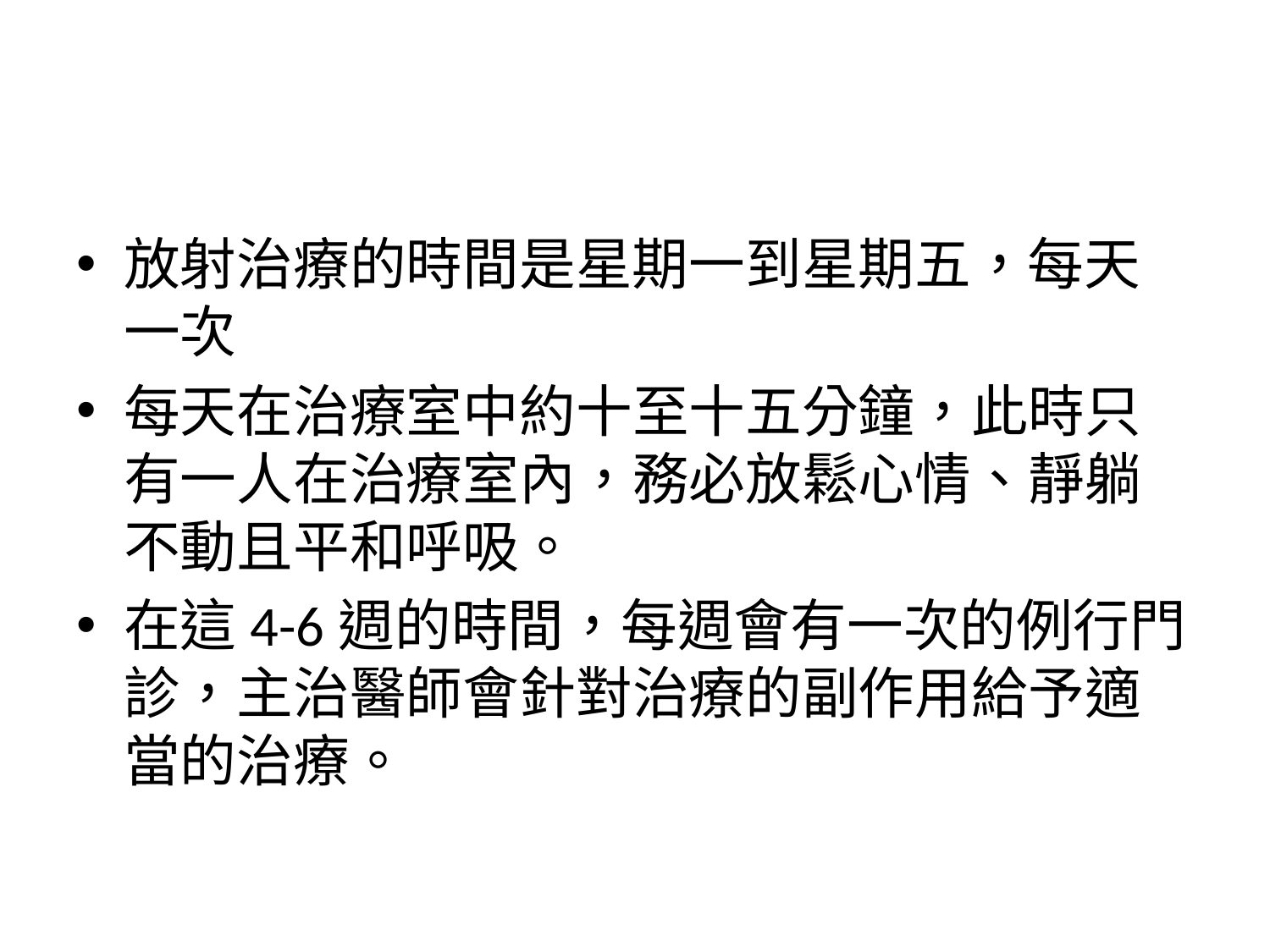

#
放射治療的時間是星期一到星期五，每天一次
每天在治療室中約十至十五分鐘，此時只有一人在治療室內，務必放鬆心情、靜躺不動且平和呼吸。
在這4-6週的時間，每週會有一次的例行門診，主治醫師會針對治療的副作用給予適當的治療。